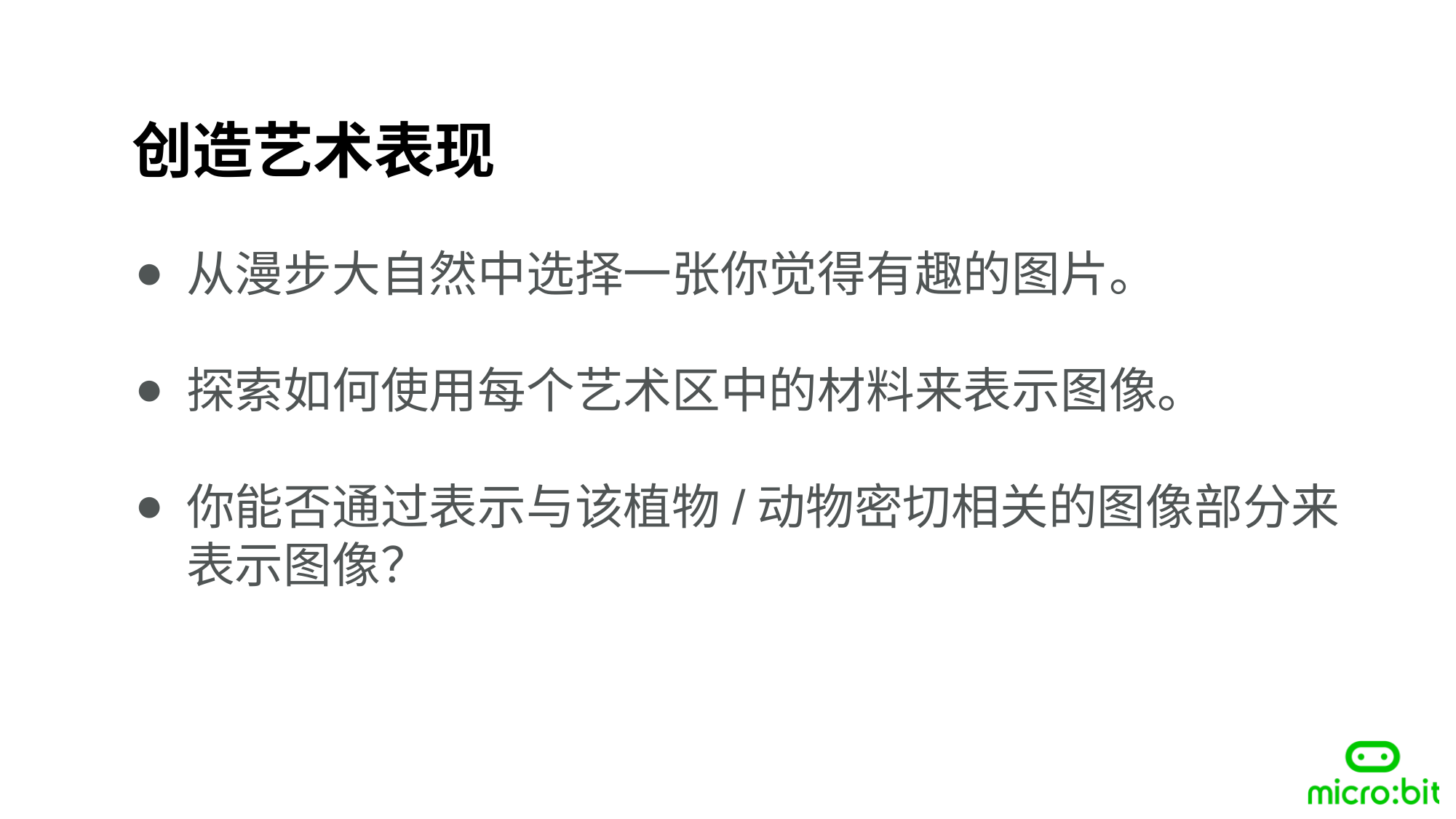

创造艺术表现

从漫步大自然中选择一张你觉得有趣的图片。

探索如何使用每个艺术区中的材料来表示图像。

你能否通过表示与该植物/动物密切相关的图像部分来表示图像？